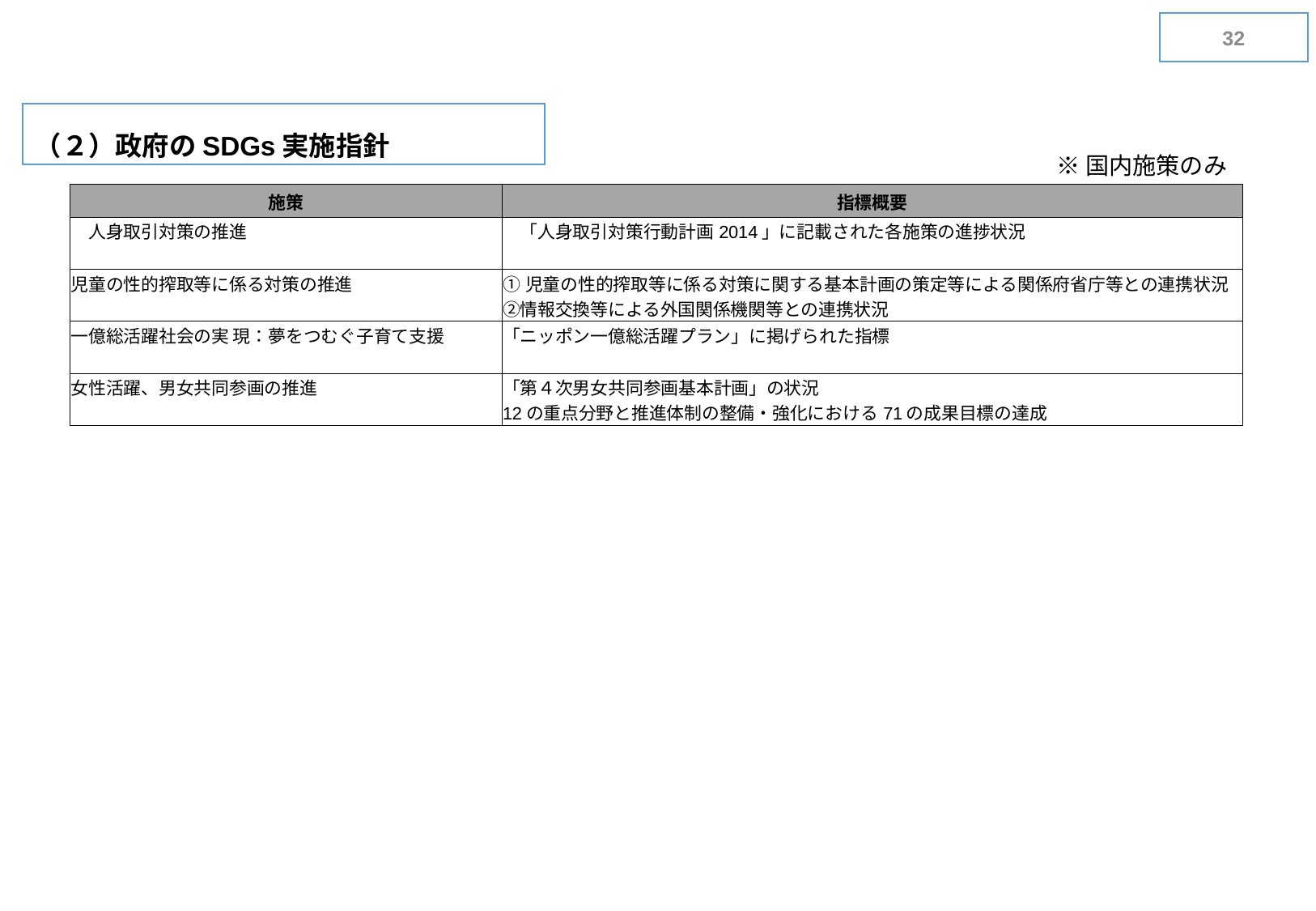

32
（２）政府のSDGs実施指針
※国内施策のみ
| 施策 | 指標概要 |
| --- | --- |
| 人身取引対策の推進 | 「人身取引対策行動計画2014」に記載された各施策の進捗状況 |
| 児童の性的搾取等に係る対策の推進 | ①児童の性的搾取等に係る対策に関する基本計画の策定等による関係府省庁等との連携状況 ②情報交換等による外国関係機関等との連携状況 |
| 一億総活躍社会の実 現：夢をつむぐ子育て支援 | 「ニッポン一億総活躍プラン」に掲げられた指標 |
| 女性活躍、男女共同参画の推進 | 「第４次男女共同参画基本計画」の状況 12の重点分野と推進体制の整備・強化における71の成果目標の達成 |